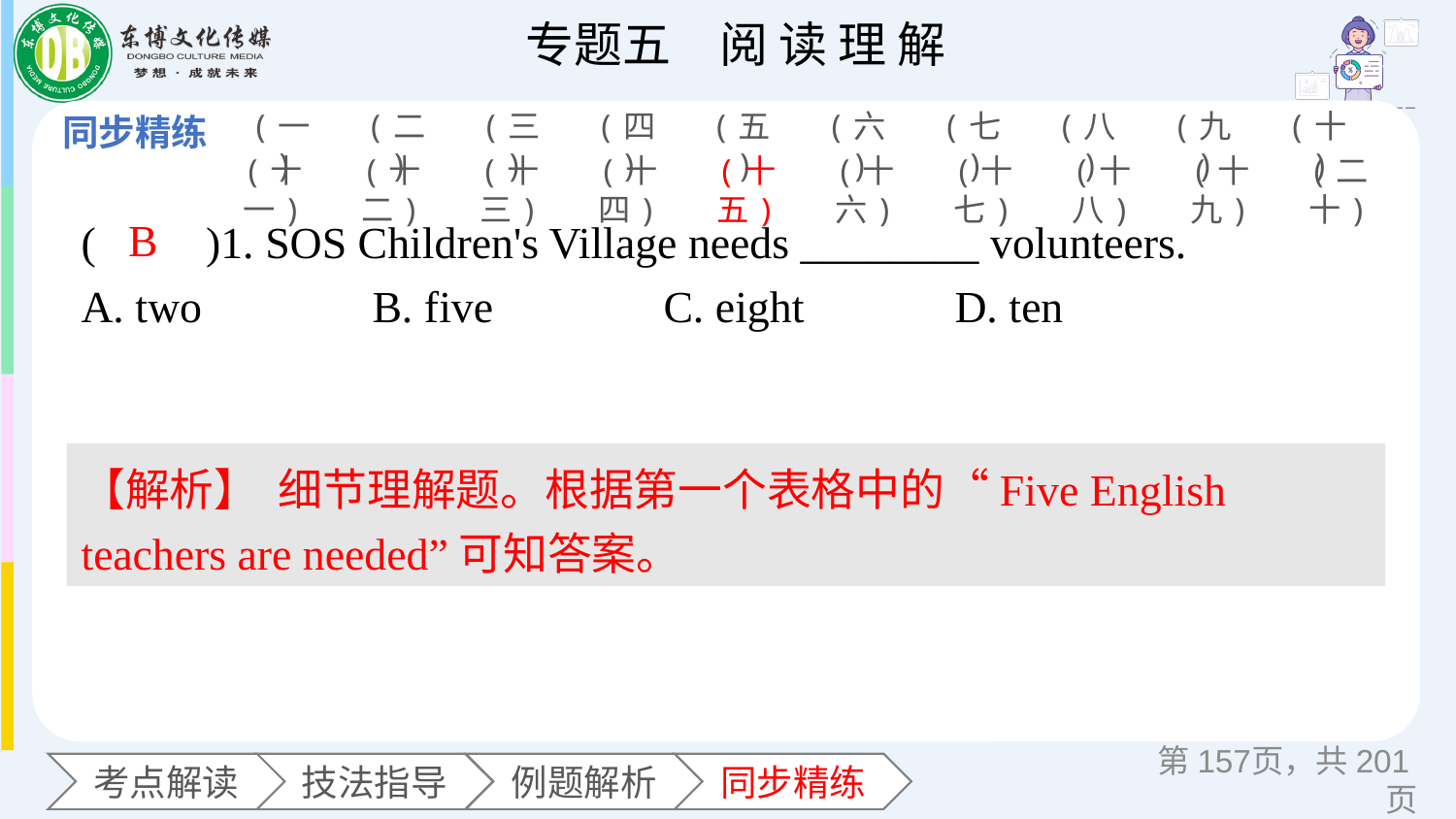

(一)
(二)
(三)
(四)
(五)
(六)
(七)
(八)
(九)
(十)
(十一)
(十二)
(十三)
(十四)
(十五)
(十六)
(十七)
(十八)
(十九)
(二十)
(　　)1. SOS Children's Village needs ________ volunteers.
A. two    	B. five    	C. eight    	D. ten
B
【解析】  细节理解题。根据第一个表格中的“Five English teachers are needed”可知答案。
第157页，共201页